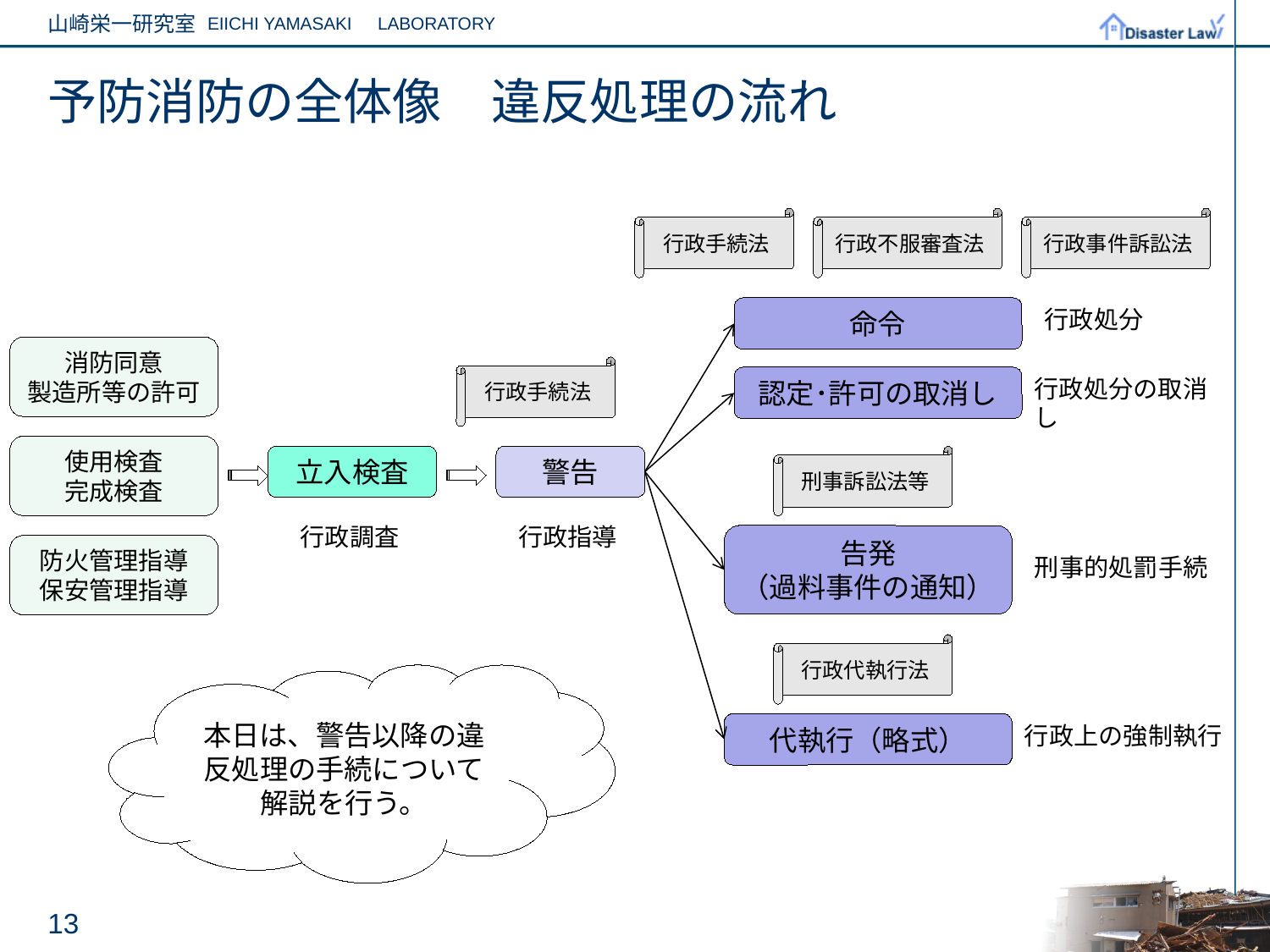

# 予防消防の全体像　違反処理の流れ
行政手続法
行政不服審査法
行政事件訴訟法
命令
行政処分
消防同意
製造所等の許可
行政手続法
認定･許可の取消し
行政処分の取消し
使用検査
完成検査
立入検査
警告
刑事訴訟法等

行政調査
行政指導
告発
（過料事件の通知）
防火管理指導
保安管理指導
刑事的処罰手続
行政代執行法
本日は、警告以降の違反処理の手続について解説を行う。
代執行（略式）
行政上の強制執行
13